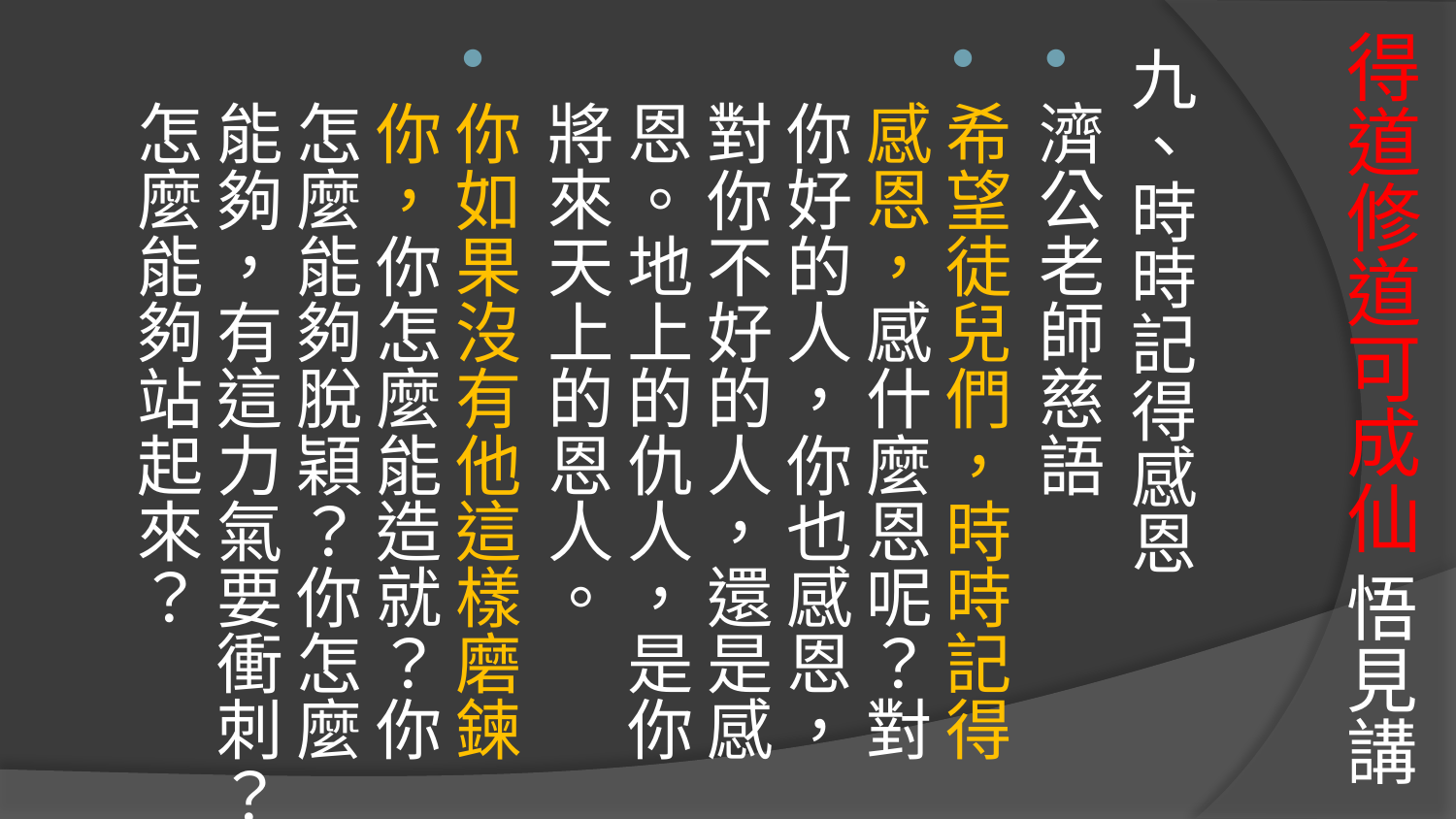

# 得道修道可成仙 悟見講
九、時時記得感恩
濟公老師慈語
希望徒兒們，時時記得感恩，感什麼恩呢？對你好的人，你也感恩，對你不好的人，還是感恩。地上的仇人，是你將來天上的恩人。
你如果沒有他這樣磨鍊你，你怎麼能造就？你怎麼能夠脫穎？你怎麼能夠，有這力氣要衝刺？怎麼能夠站起來？